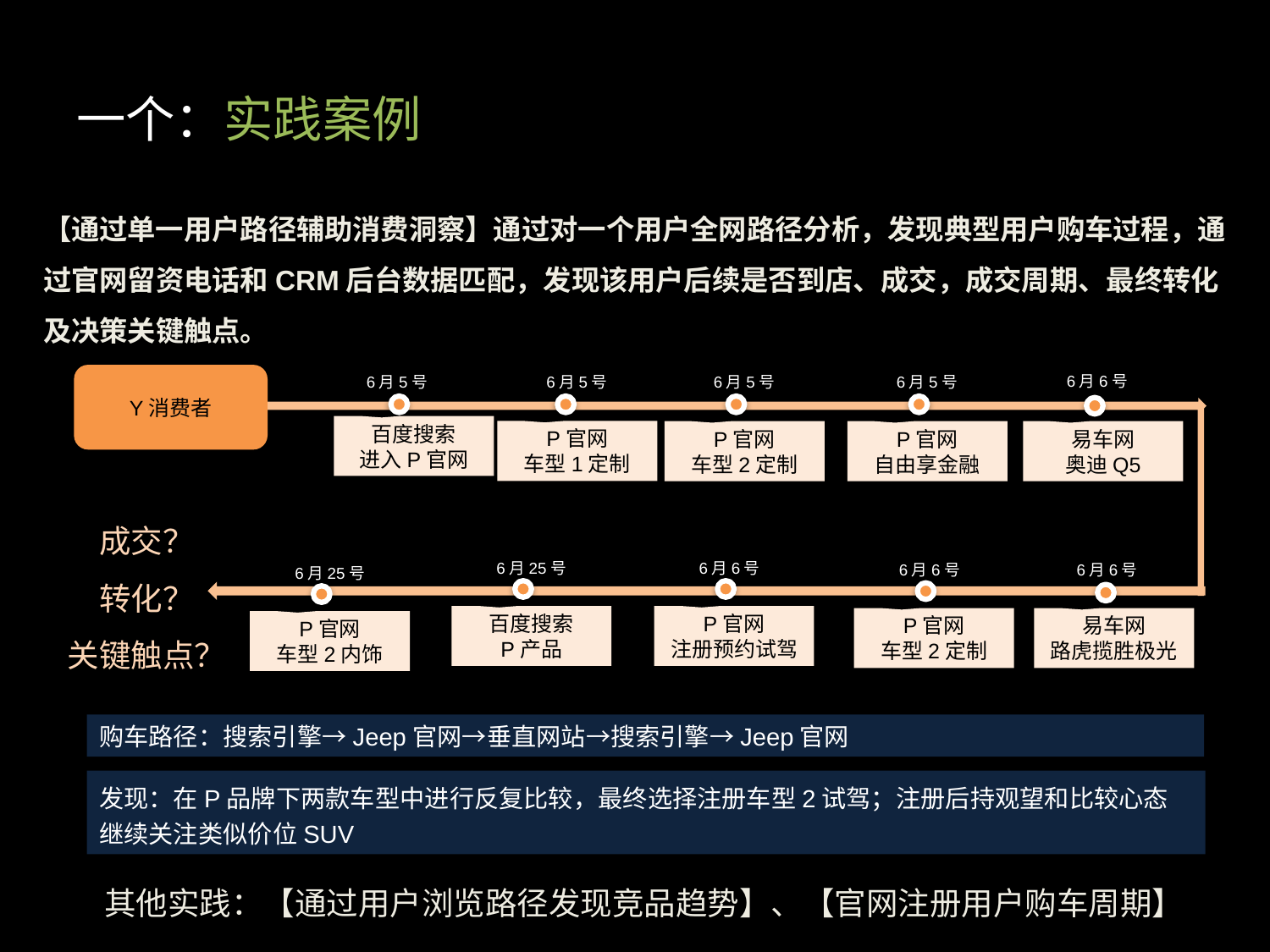

一个：实践案例
【通过单一用户路径辅助消费洞察】通过对一个用户全网路径分析，发现典型用户购车过程，通过官网留资电话和CRM后台数据匹配，发现该用户后续是否到店、成交，成交周期、最终转化及决策关键触点。
6月6号
Y消费者
6月5号
6月5号
6月5号
6月5号

百度搜索
进入P官网
P官网
车型1定制
P官网
车型2定制
P官网
自由享金融
易车网
奥迪Q5
注册周期：24天

6月25号
6月6号
6月6号
6月6号
6月25号

百度搜索
P产品
P官网
注册预约试驾
P官网
车型2定制
易车网
路虎揽胜极光
P官网
车型2内饰
购车路径：搜索引擎→Jeep官网→垂直网站→搜索引擎→Jeep官网
发现：在P品牌下两款车型中进行反复比较，最终选择注册车型2试驾；注册后持观望和比较心态继续关注类似价位SUV
成交？
转化？
关键触点？
其他实践：【通过用户浏览路径发现竞品趋势】、【官网注册用户购车周期】